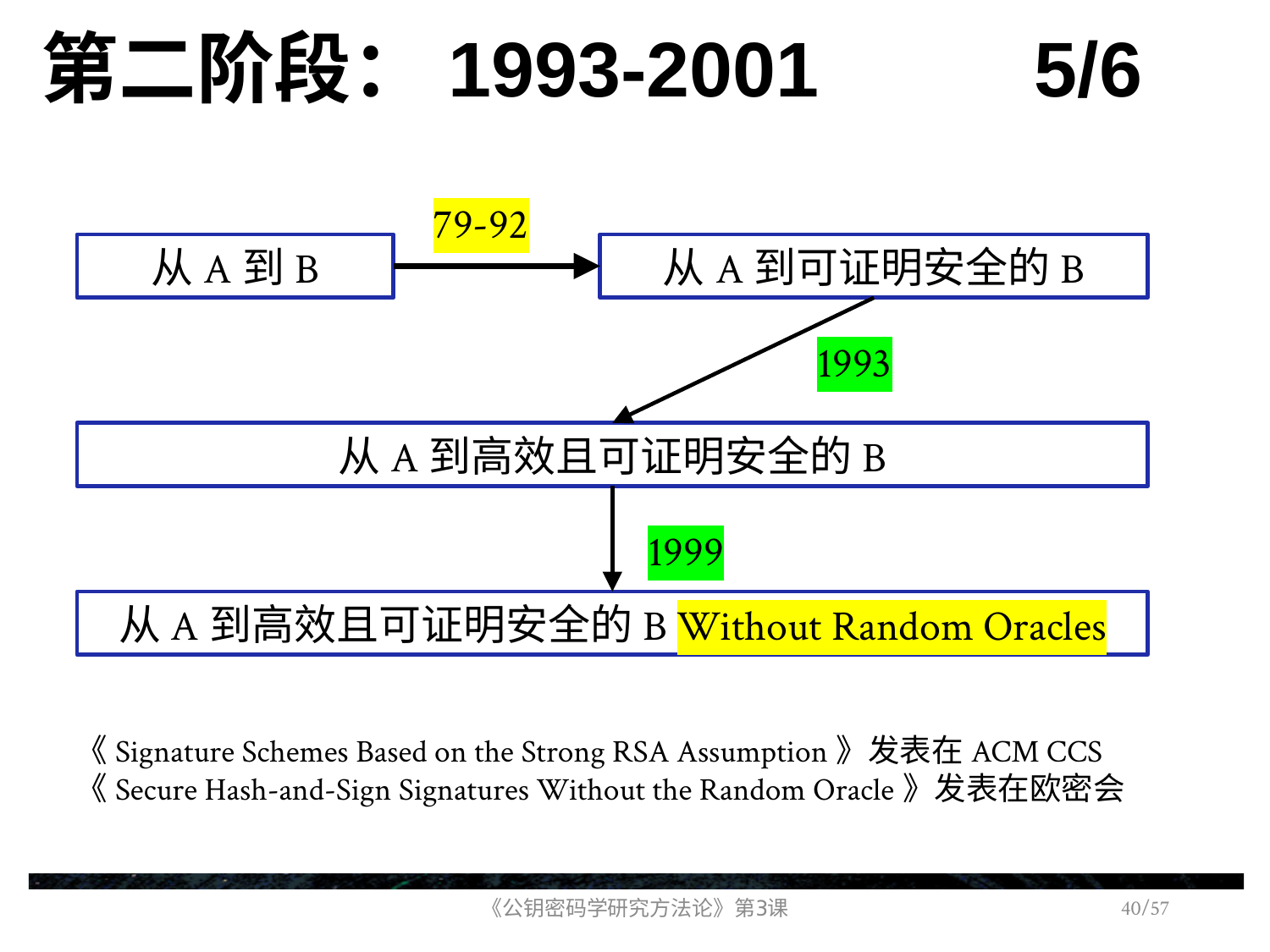

# 第二阶段：1993-2001          5/6
79-92
从A到B
从A到可证明安全的B
1993
从A到高效且可证明安全的B
1999
从A到高效且可证明安全的B Without Random Oracles
《Signature Schemes Based on the Strong RSA Assumption》发表在ACM CCS
《Secure Hash-and-Sign Signatures Without the Random Oracle》发表在欧密会
《公钥密码学研究方法论》第3课
40/57